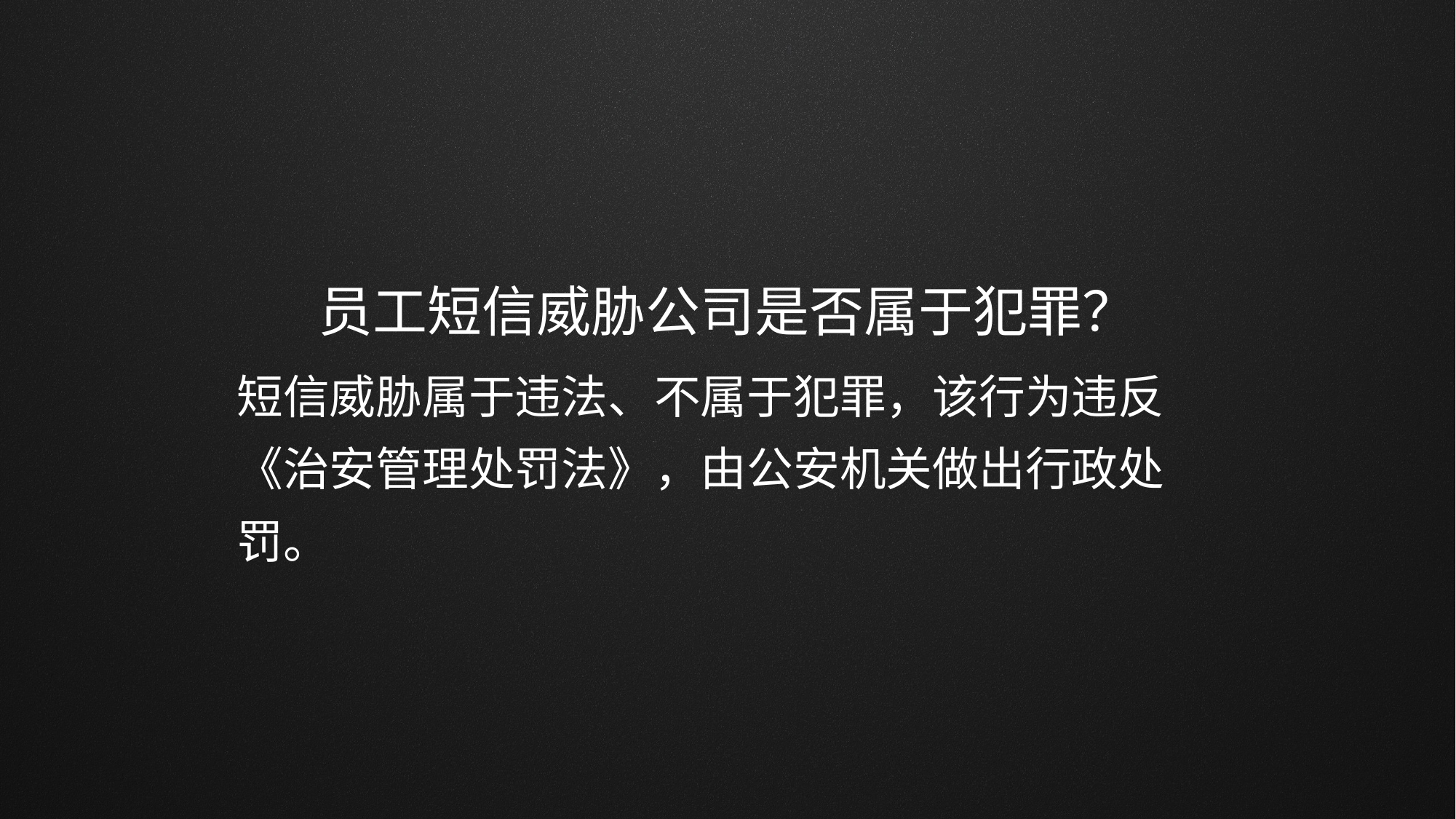

员工短信威胁公司是否属于犯罪？
短信威胁属于违法、不属于犯罪，该行为违反《治安管理处罚法》，由公安机关做出行政处罚。